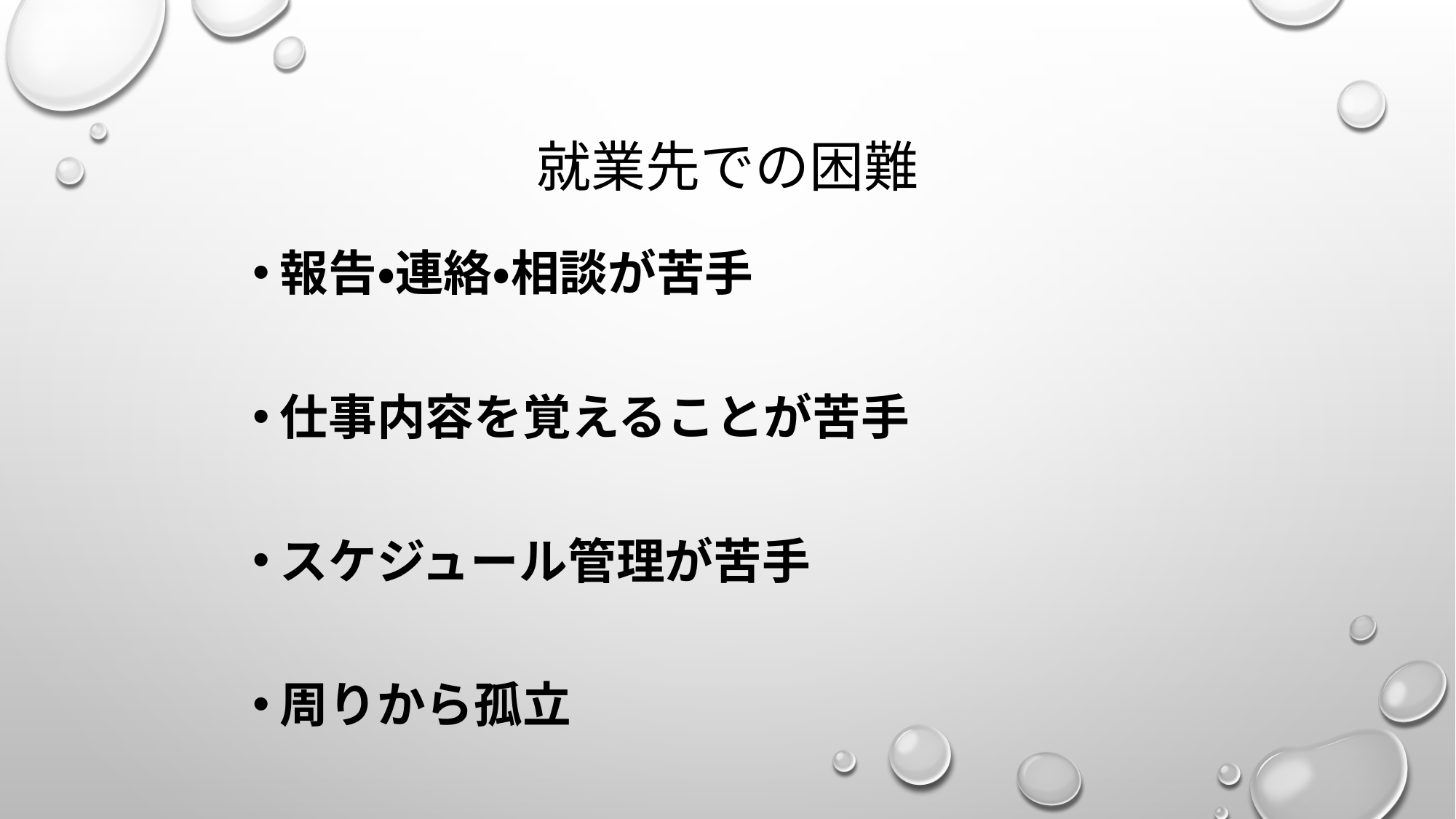

# 就業先での困難
報告・連絡・相談が苦手

仕事内容を覚えることが苦手

スケジュール管理が苦手

周りから孤立